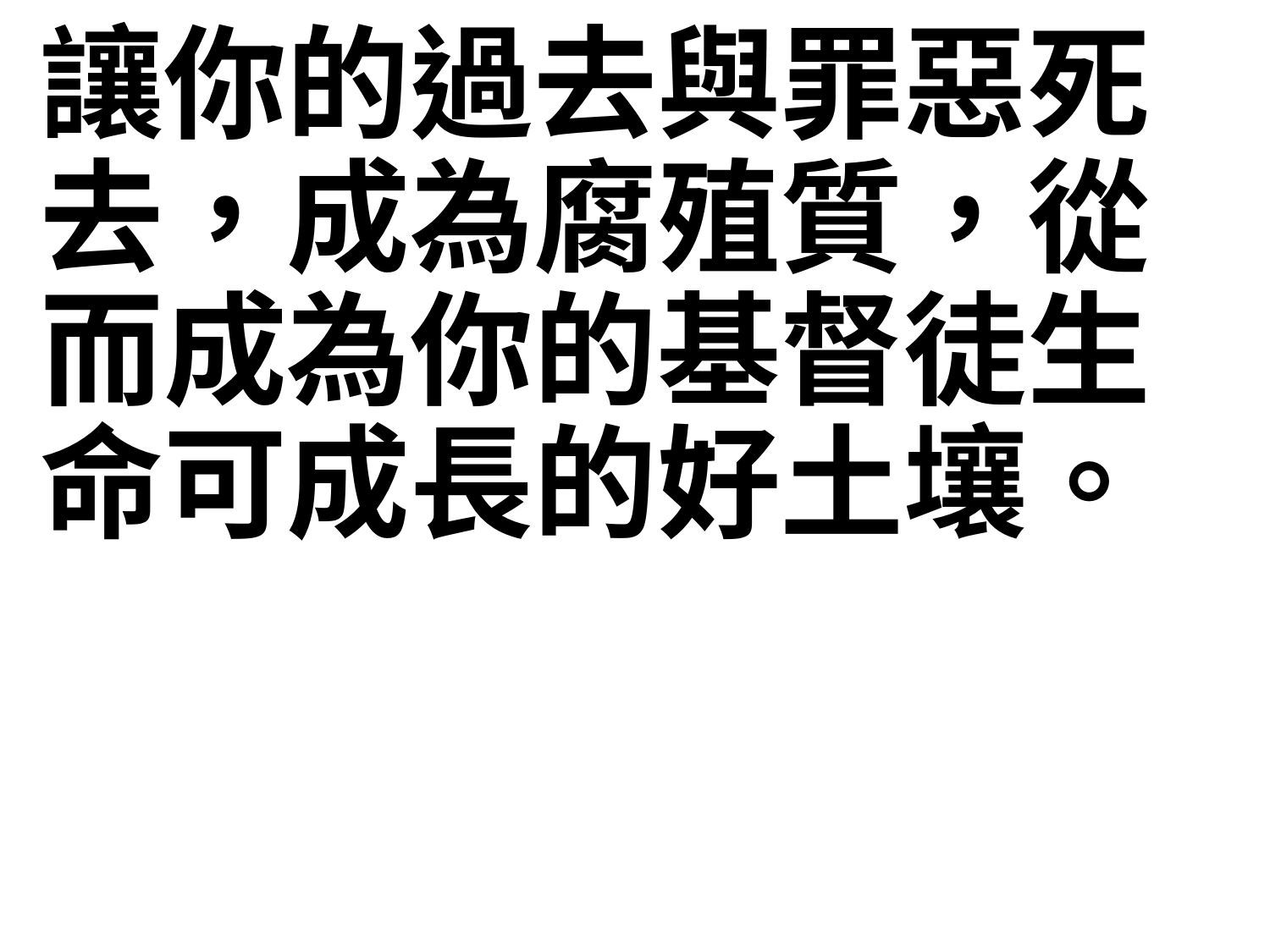

讓你的過去與罪惡死去，成為腐殖質，從而成為你的基督徒生命可成長的好土壤。